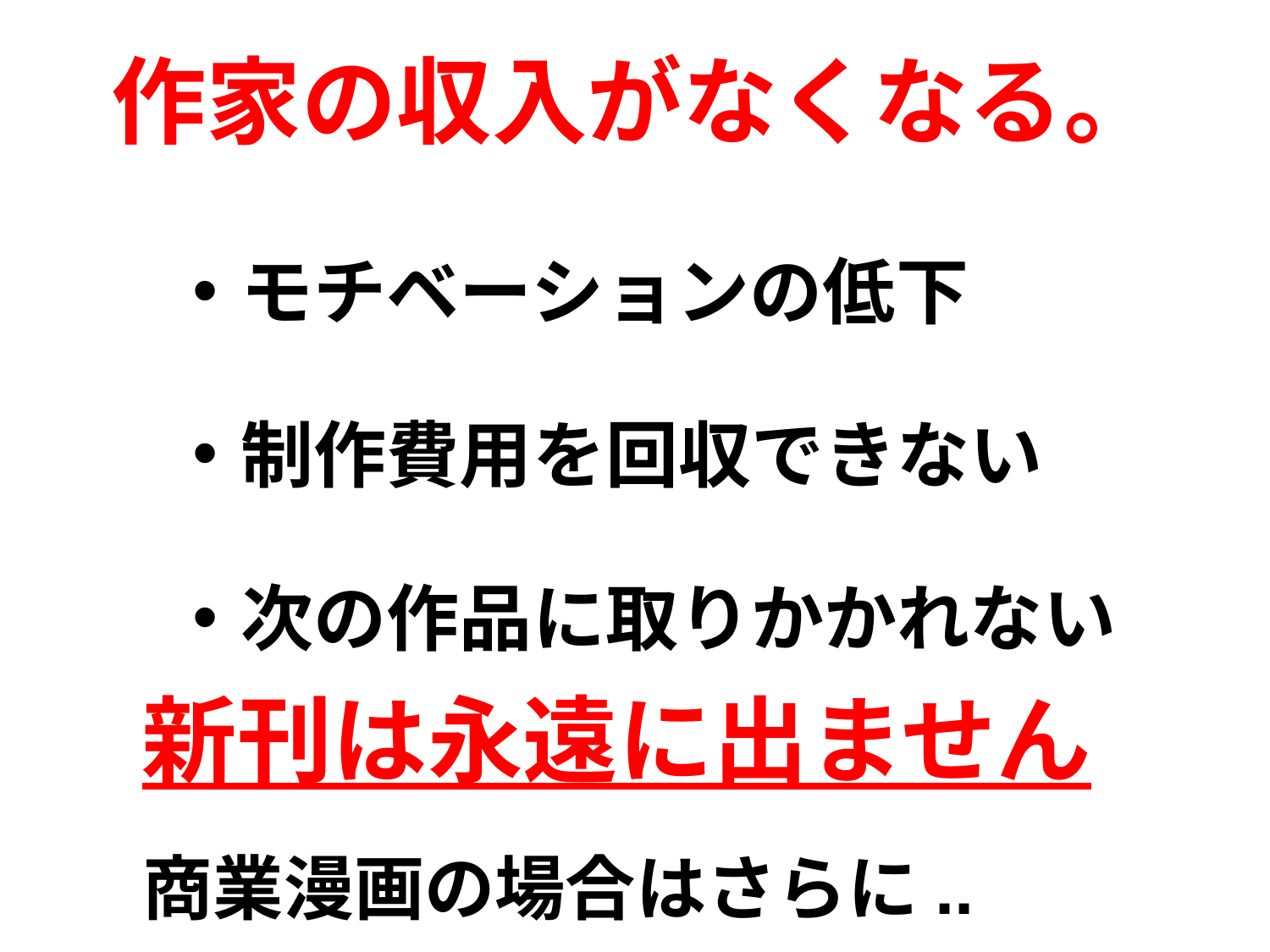

# 作家の収入がなくなる。
モチベーションの低下
制作費用を回収できない
次の作品に取りかかれない
新刊は永遠に出ません
商業漫画の場合はさらに..